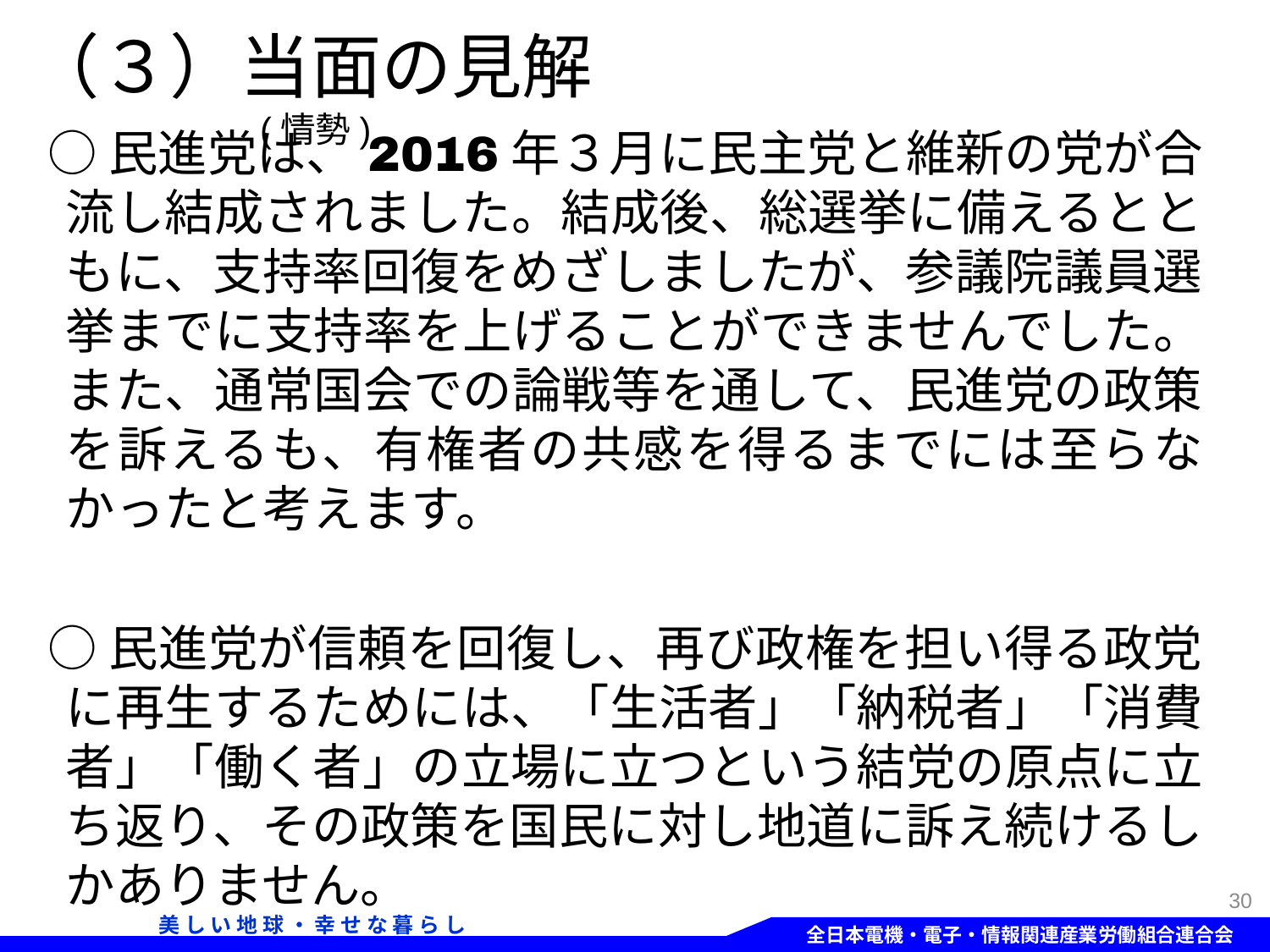

（３）当面の見解(情勢)
○民進党は、2016年３月に民主党と維新の党が合流し結成されました。結成後、総選挙に備えるとともに、支持率回復をめざしましたが、参議院議員選挙までに支持率を上げることができませんでした。また、通常国会での論戦等を通して、民進党の政策を訴えるも、有権者の共感を得るまでには至らなかったと考えます。

○民進党が信頼を回復し、再び政権を担い得る政党に再生するためには、「生活者」「納税者」「消費者」「働く者」の立場に立つという結党の原点に立ち返り、その政策を国民に対し地道に訴え続けるしかありません。
30